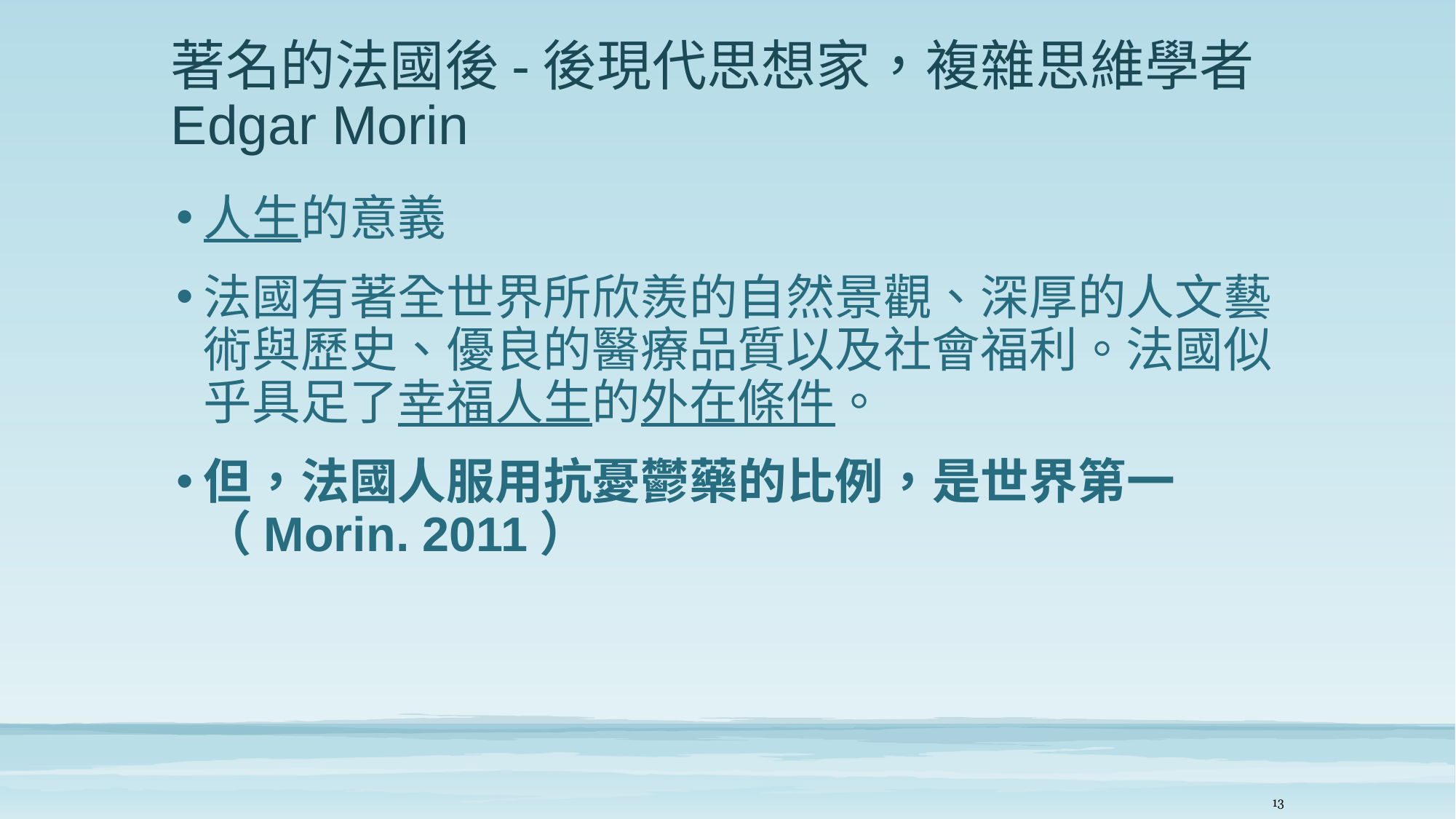

# 著名的法國後-後現代思想家，複雜思維學者Edgar Morin
人生的意義
法國有著全世界所欣羨的自然景觀、深厚的人文藝術與歷史、優良的醫療品質以及社會福利。法國似乎具足了幸福人生的外在條件。
但，法國人服用抗憂鬱藥的比例，是世界第一（Morin. 2011）
13